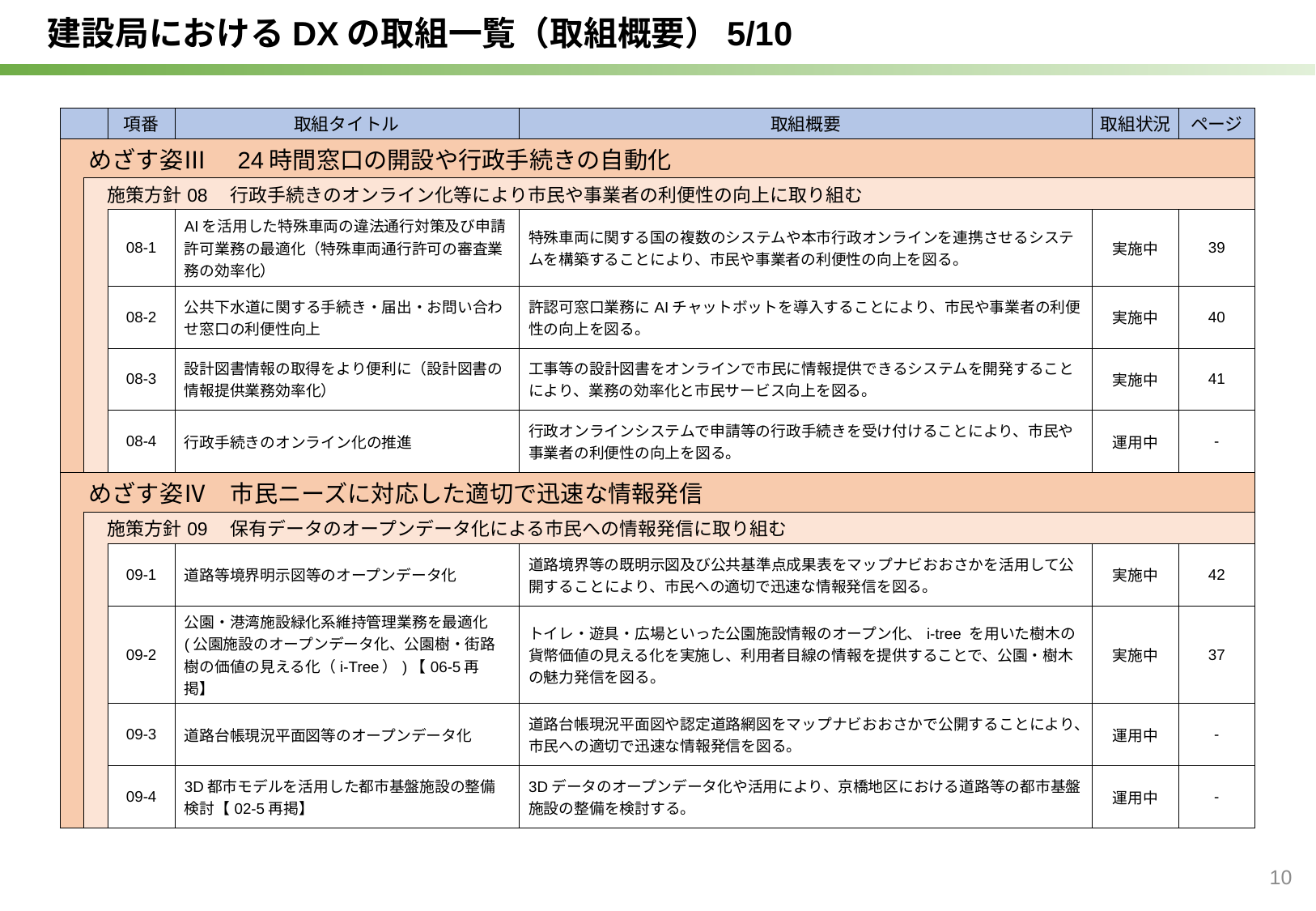

建設局におけるDXの取組一覧（取組概要）5/10
|  |  | 項番 | 取組タイトル | 取組概要 | 取組状況 | ページ |
| --- | --- | --- | --- | --- | --- | --- |
| めざす姿Ⅲ　24時間窓口の開設や行政手続きの自動化 |  |  |  |  |  |  |
|  | 施策方針08　行政手続きのオンライン化等により市民や事業者の利便性の向上に取り組む |  |  |  |  |  |
|  |  | 08-1 | AIを活用した特殊車両の違法通行対策及び申請許可業務の最適化（特殊車両通行許可の審査業務の効率化） | 特殊車両に関する国の複数のシステムや本市行政オンラインを連携させるシステムを構築することにより、市民や事業者の利便性の向上を図る。 | 実施中 | 39 |
|  |  | 08-2 | 公共下水道に関する手続き・届出・お問い合わせ窓口の利便性向上 | 許認可窓口業務にAIチャットボットを導入することにより、市民や事業者の利便性の向上を図る。 | 実施中 | 40 |
|  |  | 08-3 | 設計図書情報の取得をより便利に（設計図書の情報提供業務効率化） | 工事等の設計図書をオンラインで市民に情報提供できるシステムを開発することにより、業務の効率化と市民サービス向上を図る。 | 実施中 | 41 |
|  |  | 08-4 | 行政手続きのオンライン化の推進 | 行政オンラインシステムで申請等の行政手続きを受け付けることにより、市民や事業者の利便性の向上を図る。 | 運用中 | - |
| めざす姿Ⅳ　市民ニーズに対応した適切で迅速な情報発信 |  |  |  |  |  |  |
|  | 施策方針09　保有データのオープンデータ化による市民への情報発信に取り組む |  |  |  |  |  |
|  |  | 09-1 | 道路等境界明示図等のオープンデータ化 | 道路境界等の既明示図及び公共基準点成果表をマップナビおおさかを活用して公開することにより、市民への適切で迅速な情報発信を図る。 | 実施中 | 42 |
|  |  | 09-2 | 公園・港湾施設緑化系維持管理業務を最適化(公園施設のオープンデータ化、公園樹・街路樹の価値の見える化（i-Tree）)【06-5再掲】 | トイレ・遊具・広場といった公園施設情報のオープン化、i-tree を用いた樹木の貨幣価値の見える化を実施し、利用者目線の情報を提供することで、公園・樹木の魅力発信を図る。 | 実施中 | 37 |
|  |  | 09-3 | 道路台帳現況平面図等のオープンデータ化 | 道路台帳現況平面図や認定道路網図をマップナビおおさかで公開することにより、市民への適切で迅速な情報発信を図る。 | 運用中 | - |
|  |  | 09-4 | 3D都市モデルを活用した都市基盤施設の整備検討【02-5再掲】 | 3Dデータのオープンデータ化や活用により、京橋地区における道路等の都市基盤施設の整備を検討する。 | 運用中 | - |
10